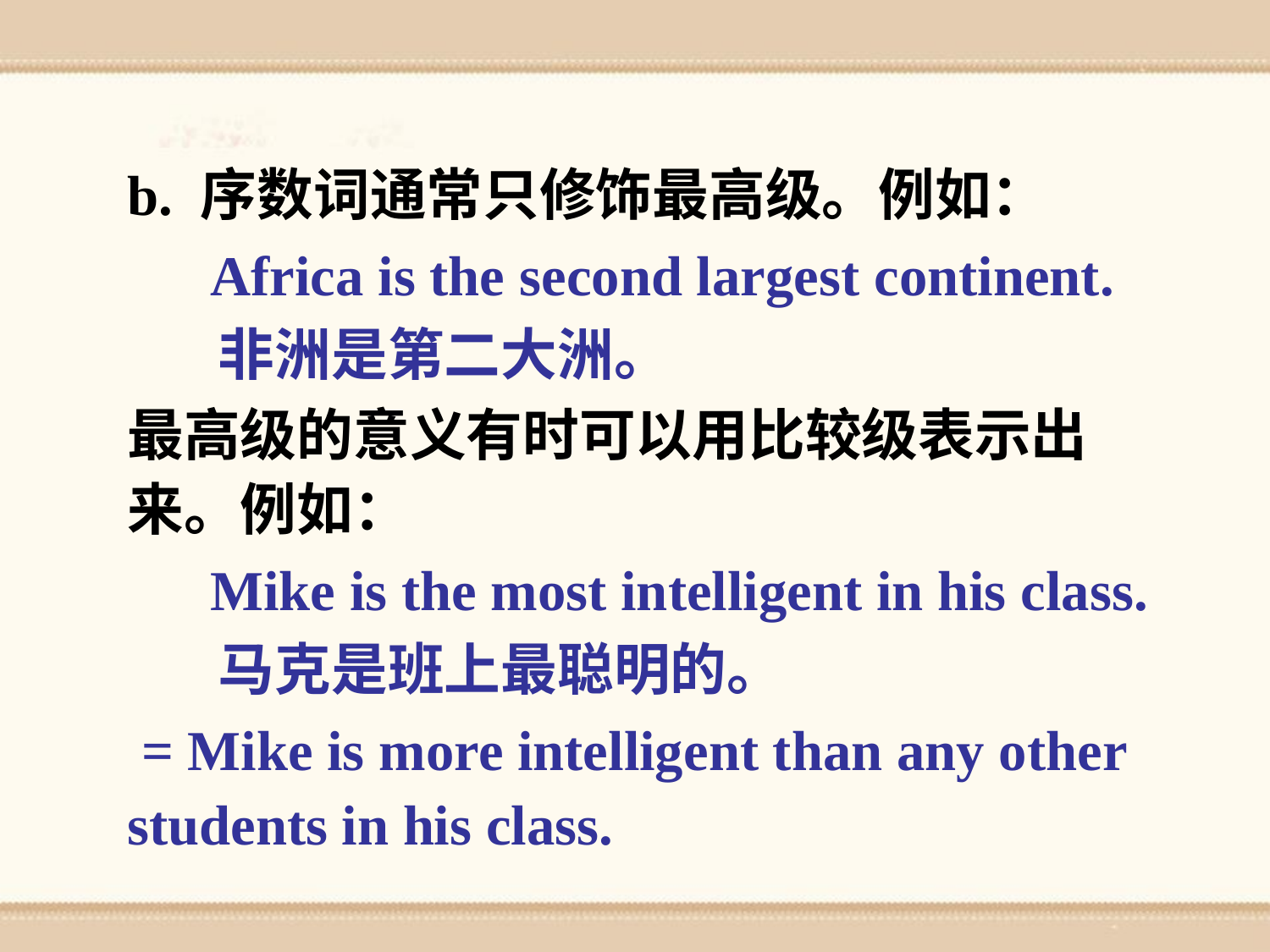

b. 序数词通常只修饰最高级。例如：
　 Africa is the second largest continent.
      非洲是第二大洲。
最高级的意义有时可以用比较级表示出来。例如：
　 Mike is the most intelligent in his class.
      马克是班上最聪明的。
 = Mike is more intelligent than any other students in his class.